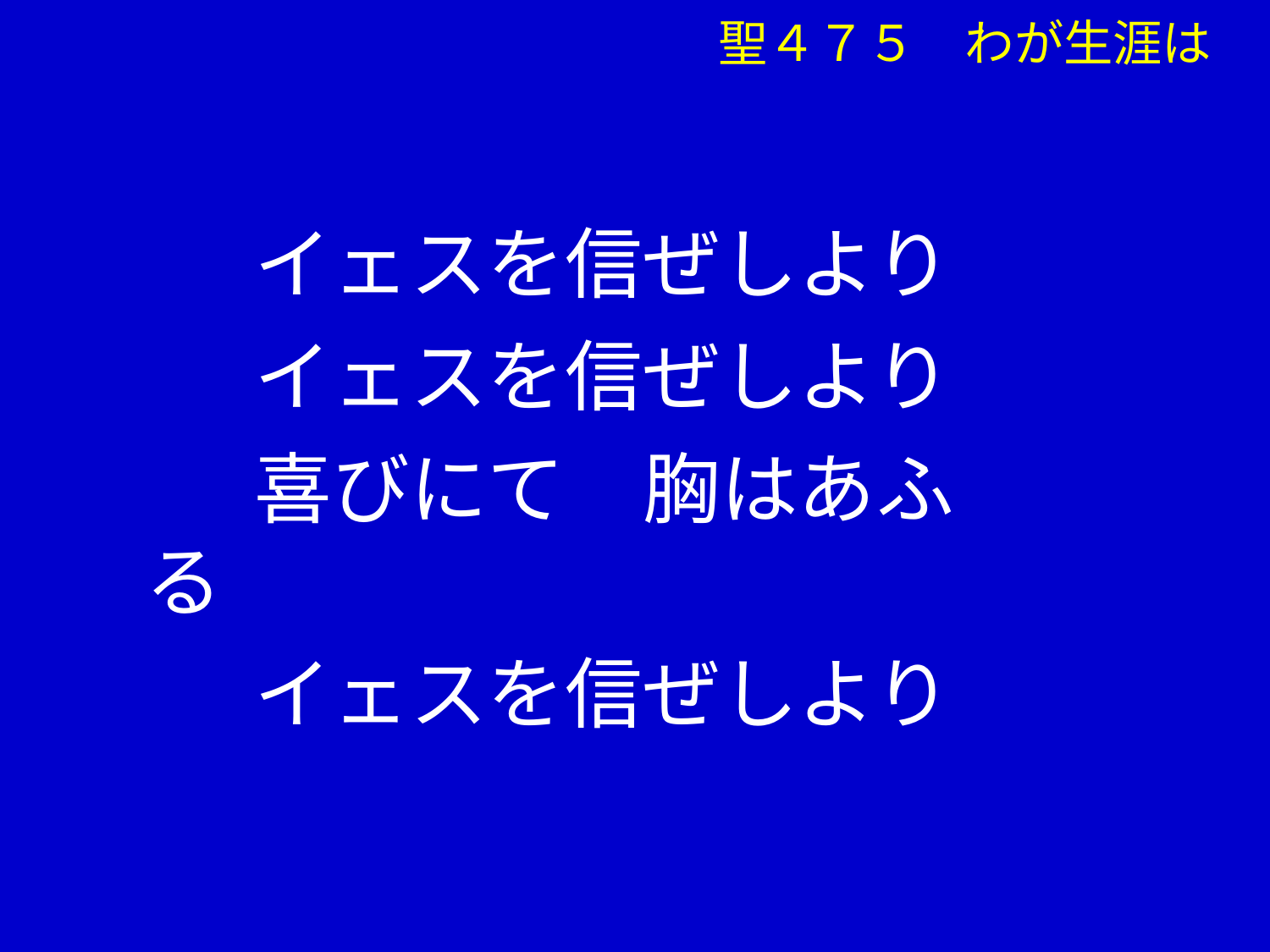

聖４７５　わが生涯は

　　イェスを信ぜしより
　　イェスを信ぜしより
　　喜びにて　胸はあふる
　　イェスを信ぜしより